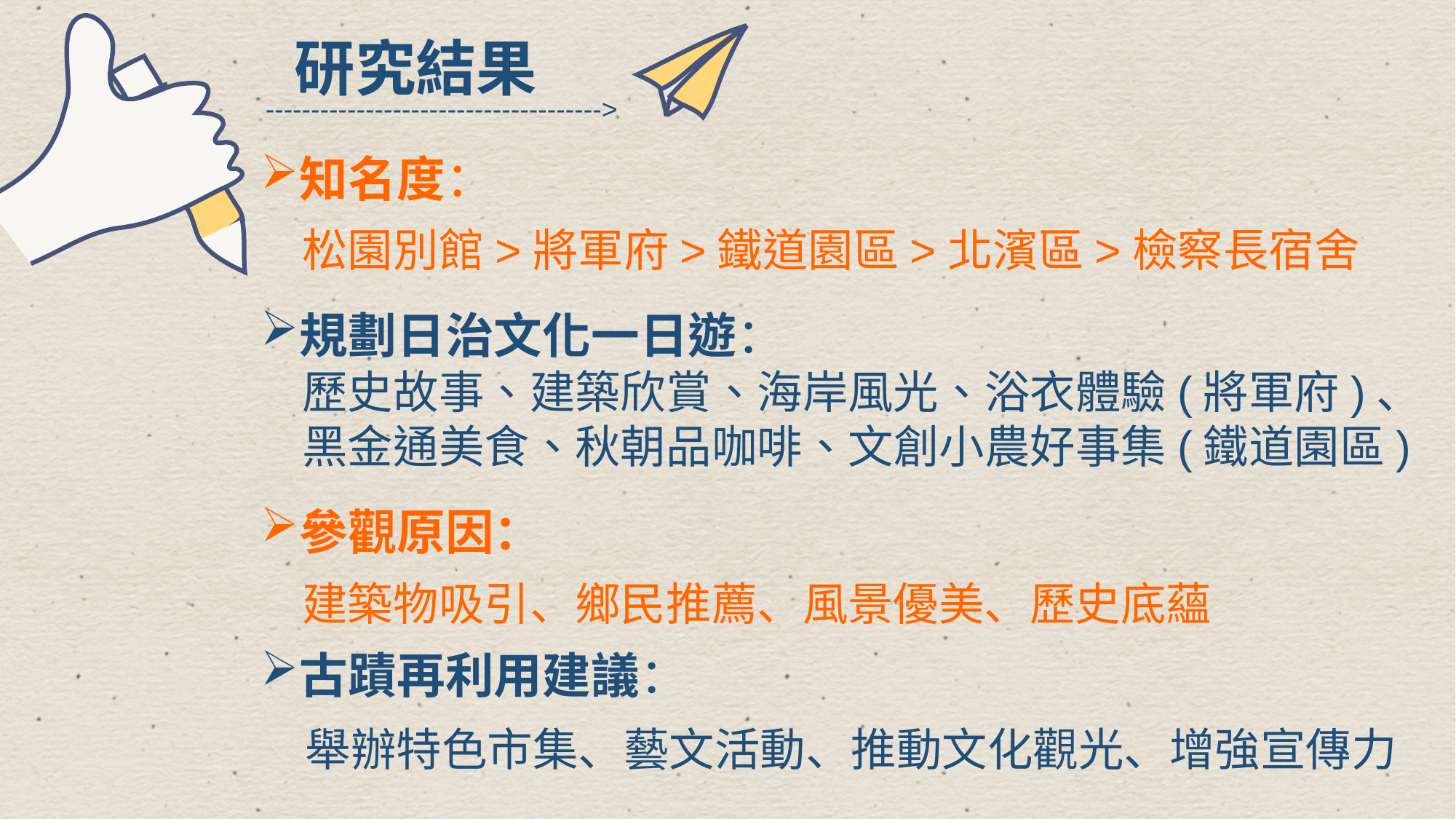

研究結果

------------------------------------->
知名度：
   松園別館>將軍府>鐵道園區>北濱區>檢察長宿舍
規劃日治文化一日遊：
   歷史故事、建築欣賞、海岸風光、浴衣體驗(將軍府)、
   黑金通美食、秋朝品咖啡、文創小農好事集(鐵道園區)
參觀原因：
   建築物吸引、鄉民推薦、風景優美、歷史底蘊
古蹟再利用建議：
   舉辦特色市集、藝文活動、推動文化觀光、增強宣傳力